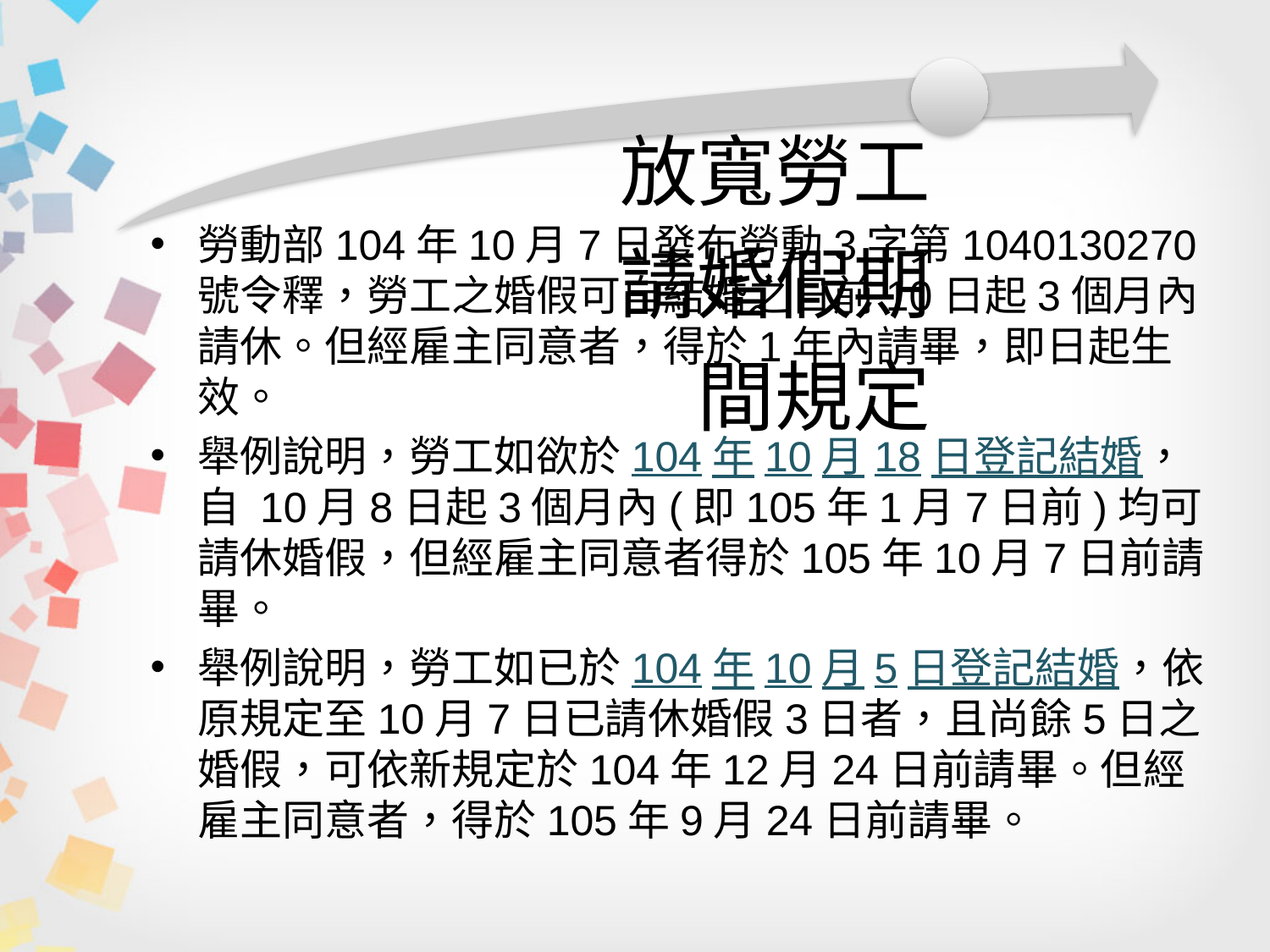

勞動部104年10月7日發布勞動3字第1040130270號令釋，勞工之婚假可自結婚之日前10日起3個月內請休。但經雇主同意者，得於1年內請畢，即日起生效。
舉例說明，勞工如欲於104年10月18日登記結婚，自 10月8日起3個月內(即105年1月7日前)均可請休婚假，但經雇主同意者得於105年10月7日前請畢。
舉例說明，勞工如已於104年10月5日登記結婚，依原規定至10月7日已請休婚假3日者，且尚餘5日之婚假，可依新規定於104年12月24日前請畢。但經雇主同意者，得於105年9月24日前請畢。